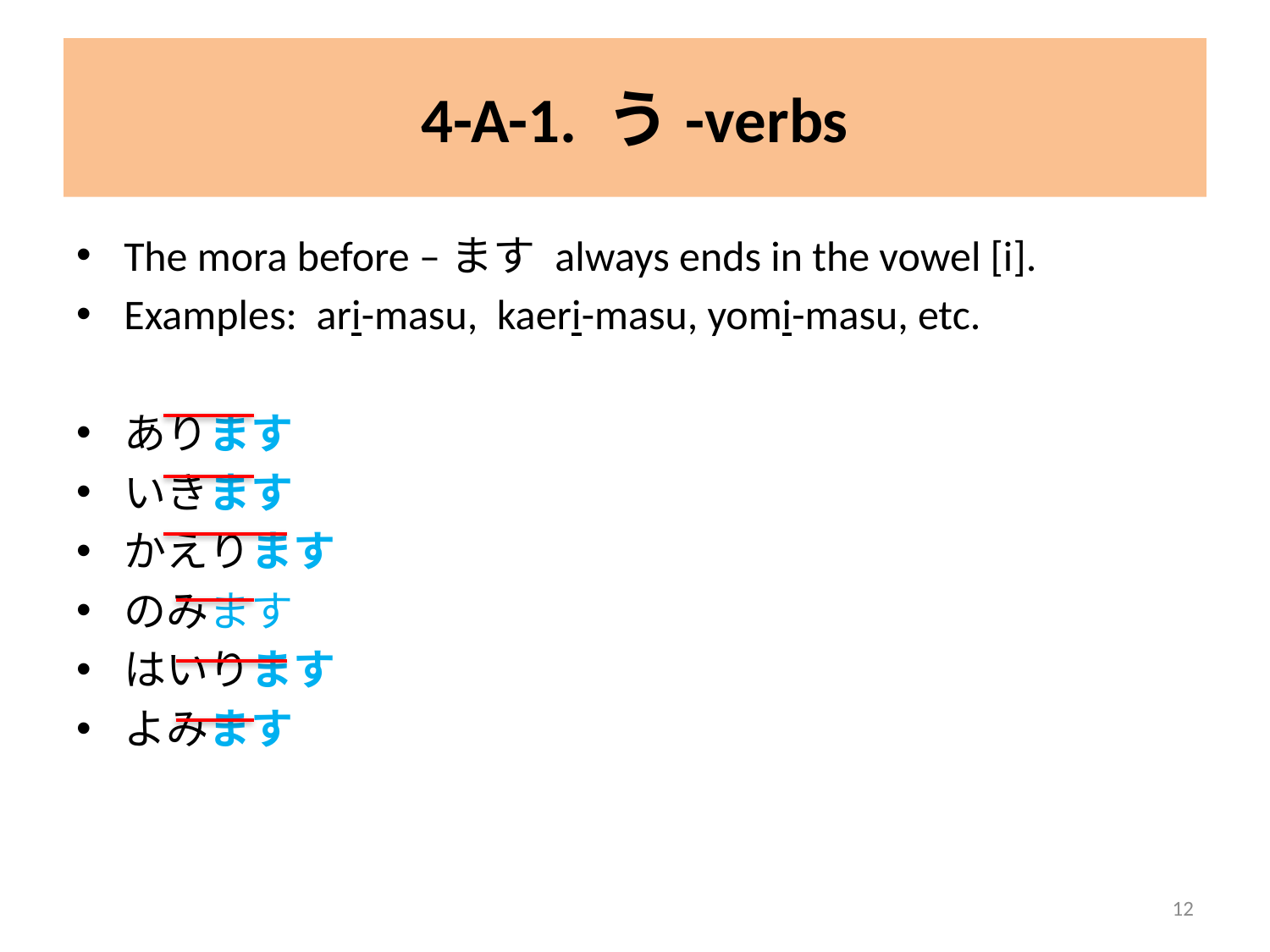

# 4-A-1. う-verbs
The mora before –ます always ends in the vowel [i].
Examples:  ari-masu,  kaeri-masu, yomi-masu, etc.

あります
いきます
かえります
のみます
はいります
よみます

12